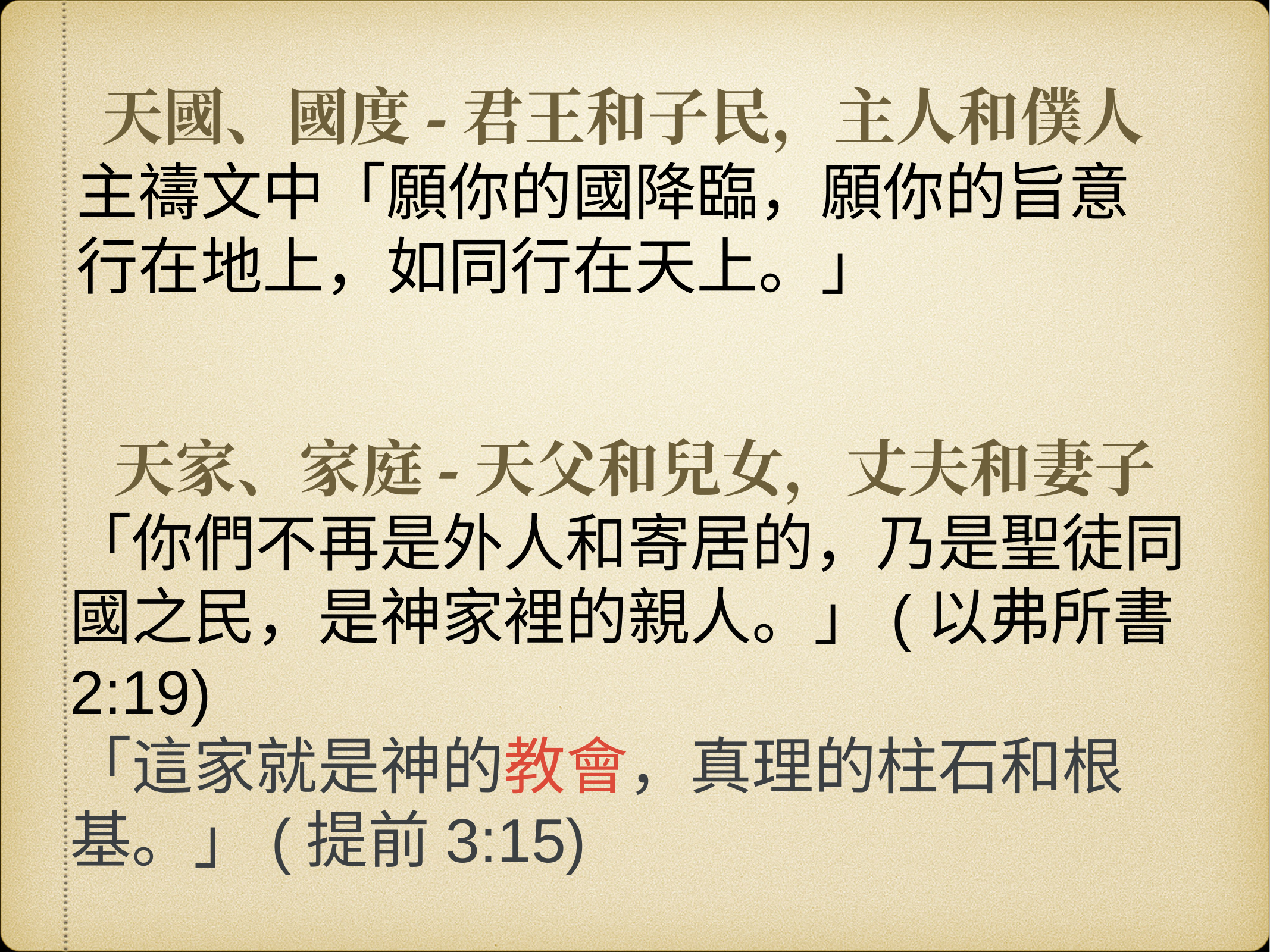

天國、國度-君王和子民，主人和僕人
主禱文中「願你的國降臨，願你的旨意行在地上，如同行在天上。」
天家、家庭-天父和兒女，丈夫和妻子
「你們不再是外人和寄居的，乃是聖徒同國之民，是神家裡的親人。」(以弗所書2:19)
「這家就是神的教會，真理的柱石和根基。」(提前3:15)